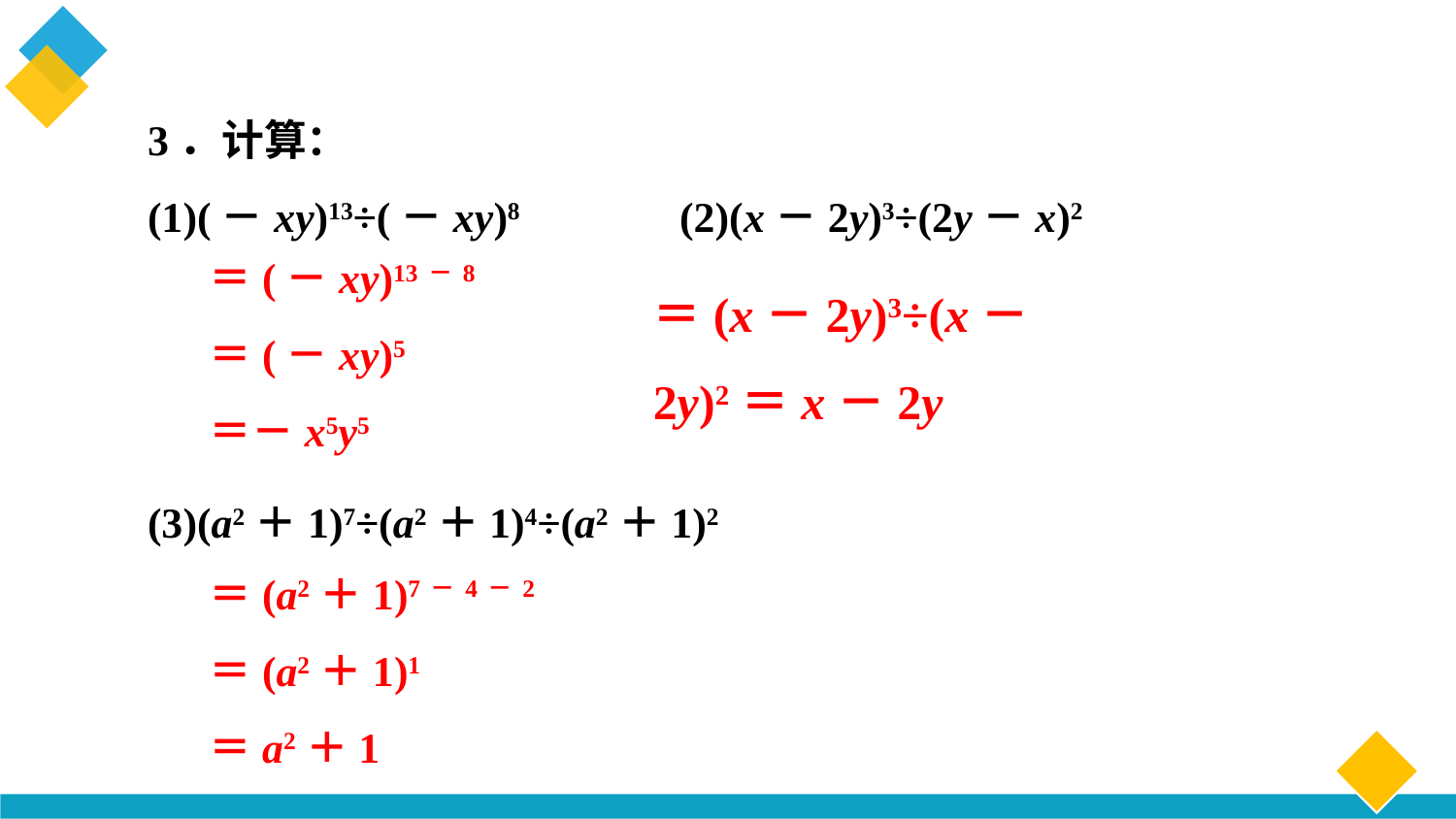

# 随堂练习
3．计算：
(1)(－xy)13÷(－xy)8               (2)(x－2y)3÷(2y－x)2

(3)(a2＋1)7÷(a2＋1)4÷(a2＋1)2
＝(－xy)13－8
＝(－xy)5
＝－x5y5
＝(x－2y)3÷(x－2y)2＝x－2y
＝(a2＋1)7－4－2
＝(a2＋1)1
＝a2＋1